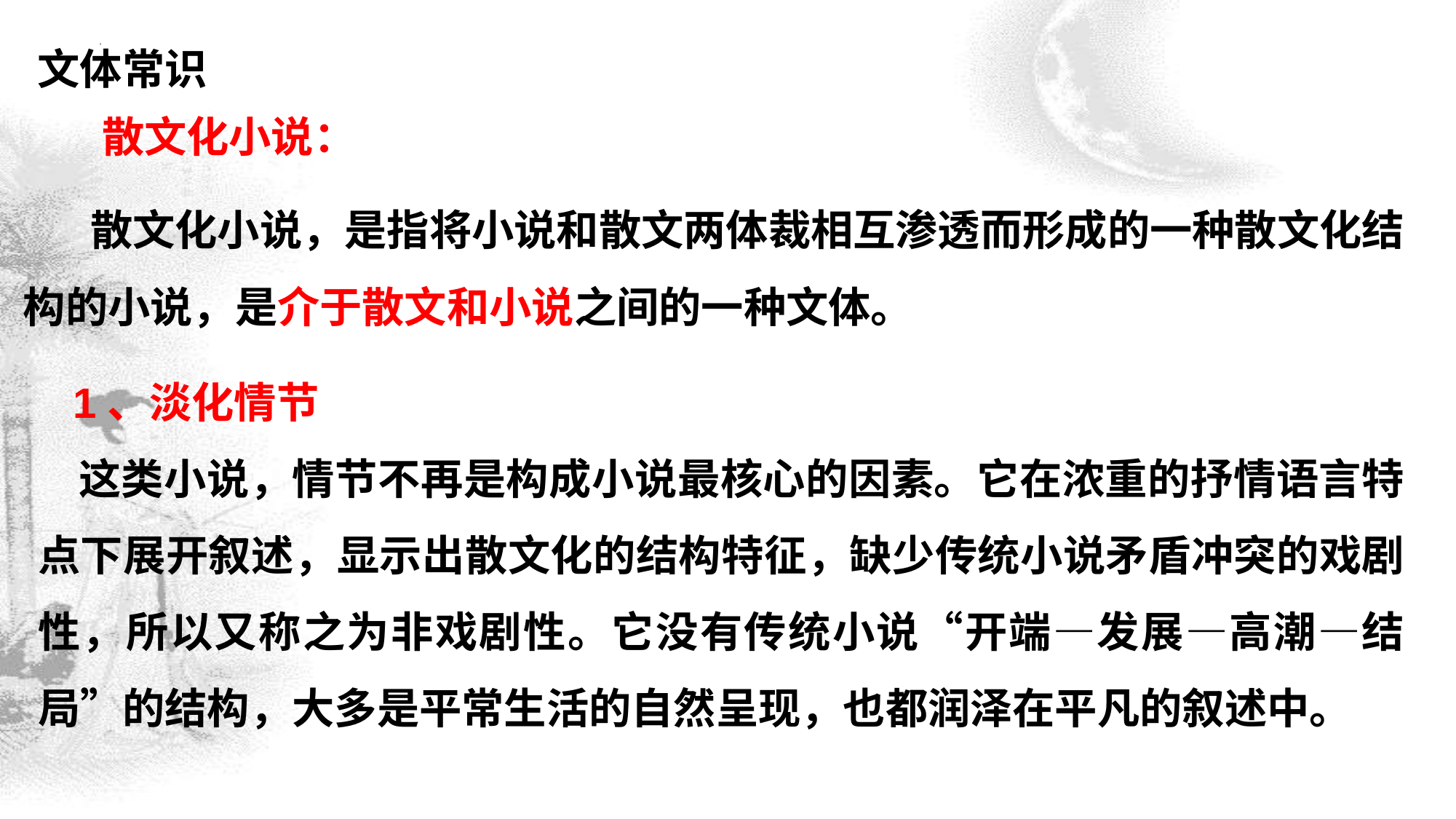

文体常识
散文化小说：
     散文化小说，是指将小说和散文两体裁相互渗透而形成的一种散文化结构的小说，是介于散文和小说之间的一种文体。

   1、淡化情节
   这类小说，情节不再是构成小说最核心的因素。它在浓重的抒情语言特点下展开叙述，显示出散文化的结构特征，缺少传统小说矛盾冲突的戏剧性，所以又称之为非戏剧性。它没有传统小说“开端—发展—高潮—结局”的结构，大多是平常生活的自然呈现，也都润泽在平凡的叙述中。